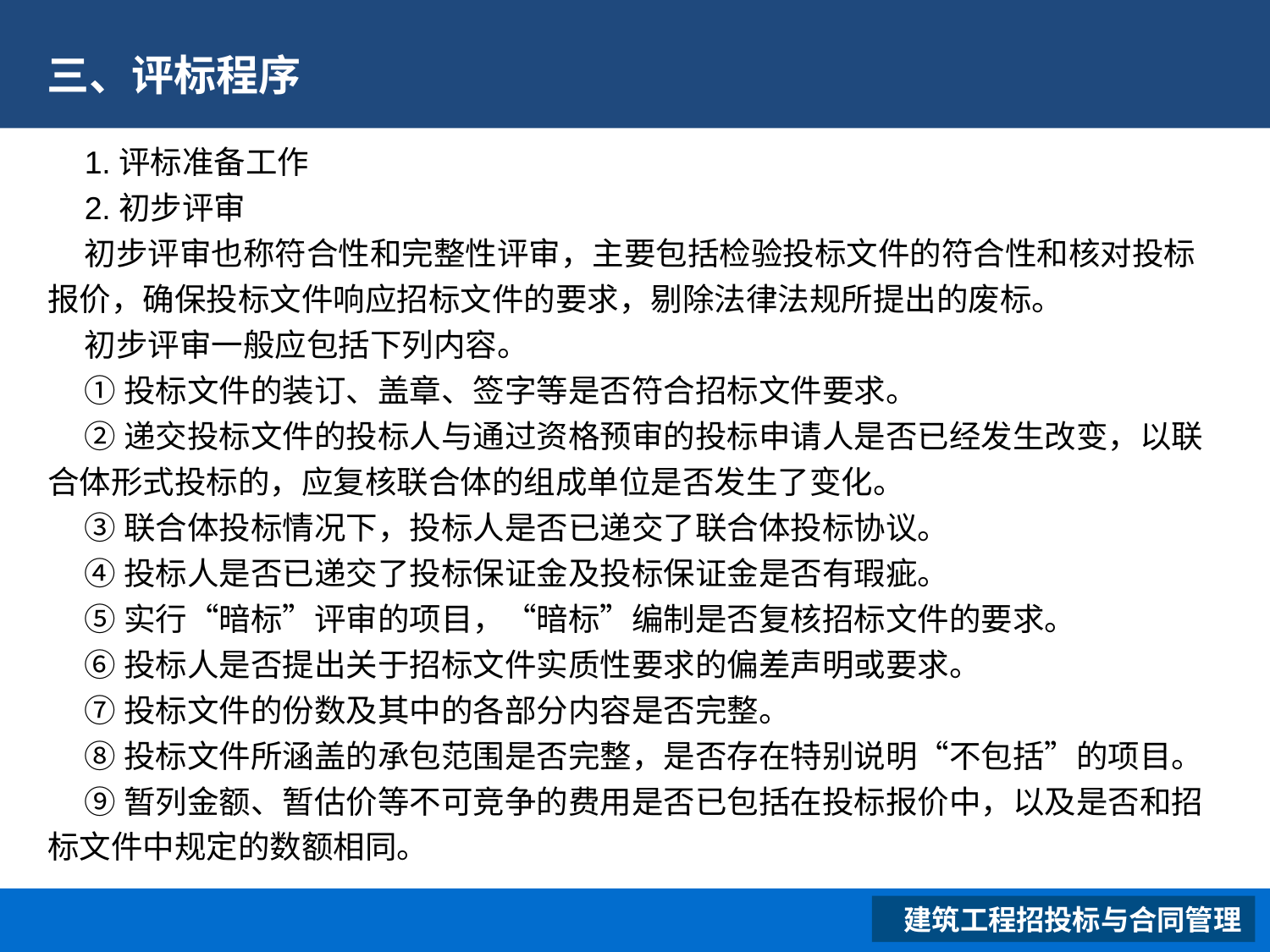

# 三、评标程序
1.评标准备工作
2.初步评审
初步评审也称符合性和完整性评审，主要包括检验投标文件的符合性和核对投标报价，确保投标文件响应招标文件的要求，剔除法律法规所提出的废标。
初步评审一般应包括下列内容。
①投标文件的装订、盖章、签字等是否符合招标文件要求。
②递交投标文件的投标人与通过资格预审的投标申请人是否已经发生改变，以联合体形式投标的，应复核联合体的组成单位是否发生了变化。
③联合体投标情况下，投标人是否已递交了联合体投标协议。
④投标人是否已递交了投标保证金及投标保证金是否有瑕疵。
⑤实行“暗标”评审的项目，“暗标”编制是否复核招标文件的要求。
⑥投标人是否提出关于招标文件实质性要求的偏差声明或要求。
⑦投标文件的份数及其中的各部分内容是否完整。
⑧投标文件所涵盖的承包范围是否完整，是否存在特别说明“不包括”的项目。
⑨暂列金额、暂估价等不可竞争的费用是否已包括在投标报价中，以及是否和招标文件中规定的数额相同。

  建筑工程招投标与合同管理
XXXXXXXXXXXXXXXXXX